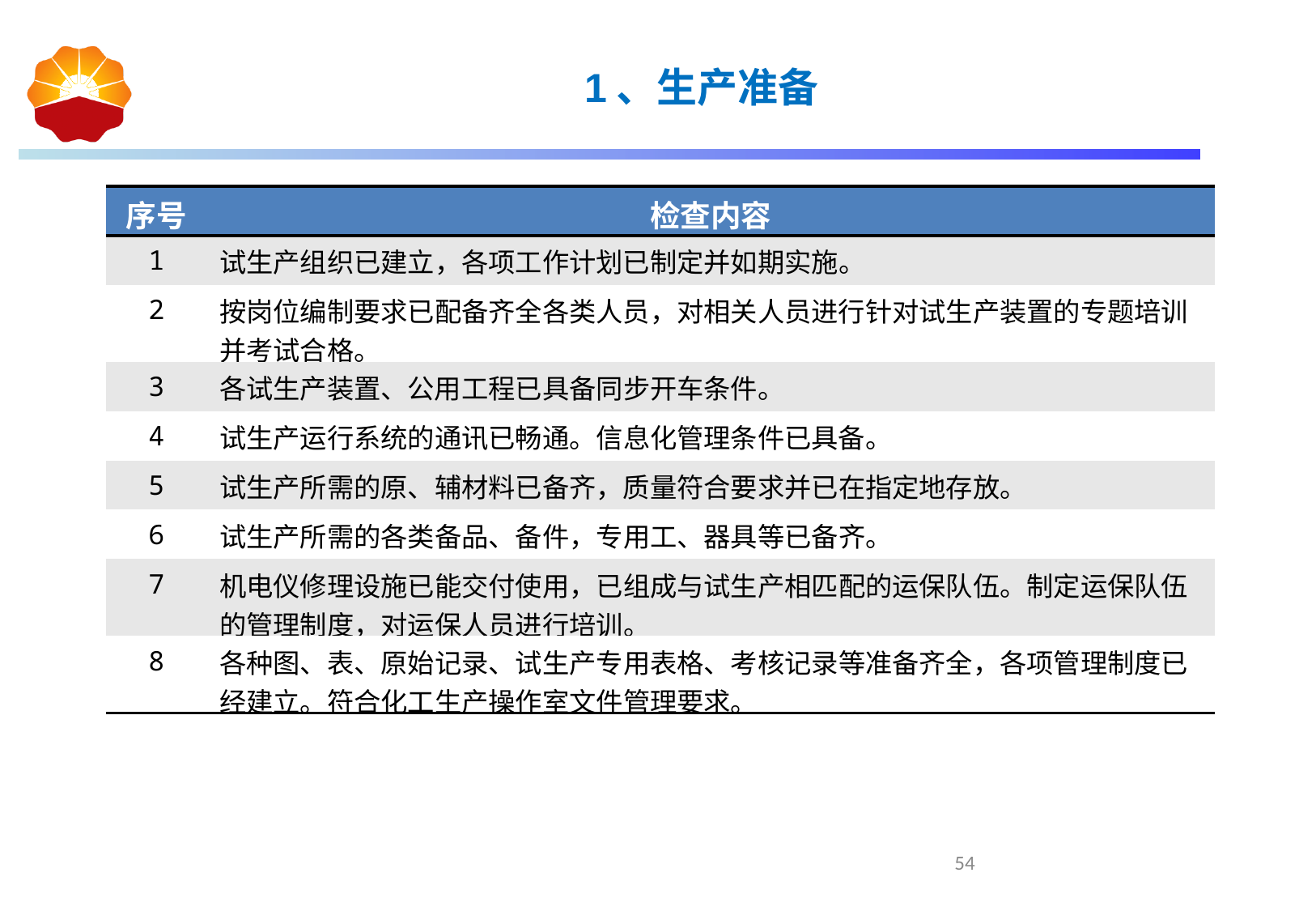

1、生产准备
| 序号 | 检查内容 |
| --- | --- |
| 1 | 试生产组织已建立，各项工作计划已制定并如期实施。 |
| 2 | 按岗位编制要求已配备齐全各类人员，对相关人员进行针对试生产装置的专题培训并考试合格。 |
| 3 | 各试生产装置、公用工程已具备同步开车条件。 |
| 4 | 试生产运行系统的通讯已畅通。信息化管理条件已具备。 |
| 5 | 试生产所需的原、辅材料已备齐，质量符合要求并已在指定地存放。 |
| 6 | 试生产所需的各类备品、备件，专用工、器具等已备齐。 |
| 7 | 机电仪修理设施已能交付使用，已组成与试生产相匹配的运保队伍。制定运保队伍的管理制度，对运保人员进行培训。 |
| 8 | 各种图、表、原始记录、试生产专用表格、考核记录等准备齐全，各项管理制度已经建立。符合化工生产操作室文件管理要求。 |
54